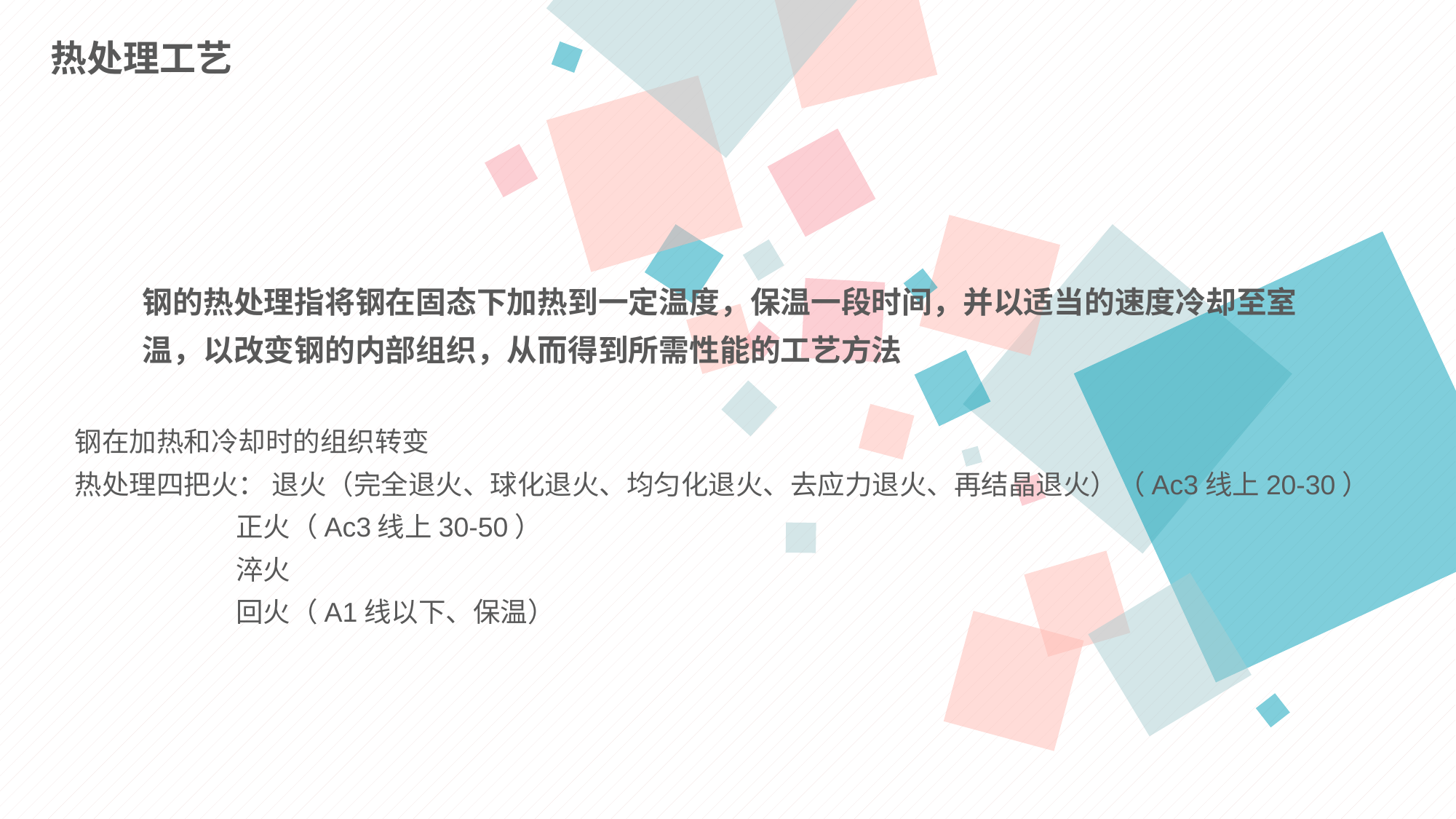

热处理工艺
钢的热处理指将钢在固态下加热到一定温度，保温一段时间，并以适当的速度冷却至室温，以改变钢的内部组织，从而得到所需性能的工艺方法
钢在加热和冷却时的组织转变
热处理四把火： 退火（完全退火、球化退火、均匀化退火、去应力退火、再结晶退火）（Ac3线上20-30）
                         正火（Ac3线上30-50）
                         淬火
                         回火（A1线以下、保温）